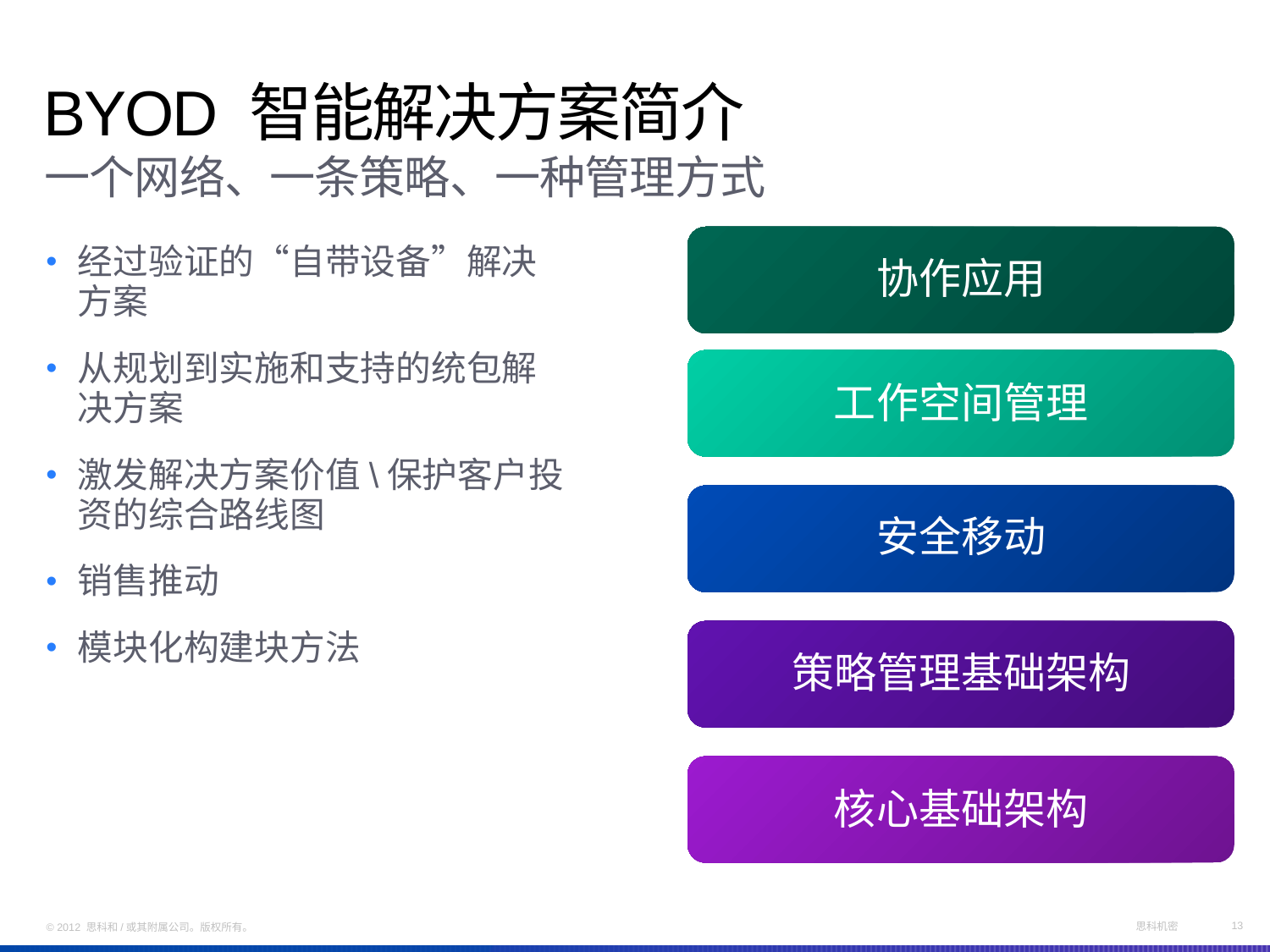

# BYOD 智能解决方案简介
一个网络、一条策略、一种管理方式

经过验证的“自带设备”解决
方案
从规划到实施和支持的统包解决方案
激发解决方案价值\保护客户投资的综合路线图
销售推动
模块化构建块方法
协作应用

工作空间管理

安全移动

策略管理基础架构

核心基础架构